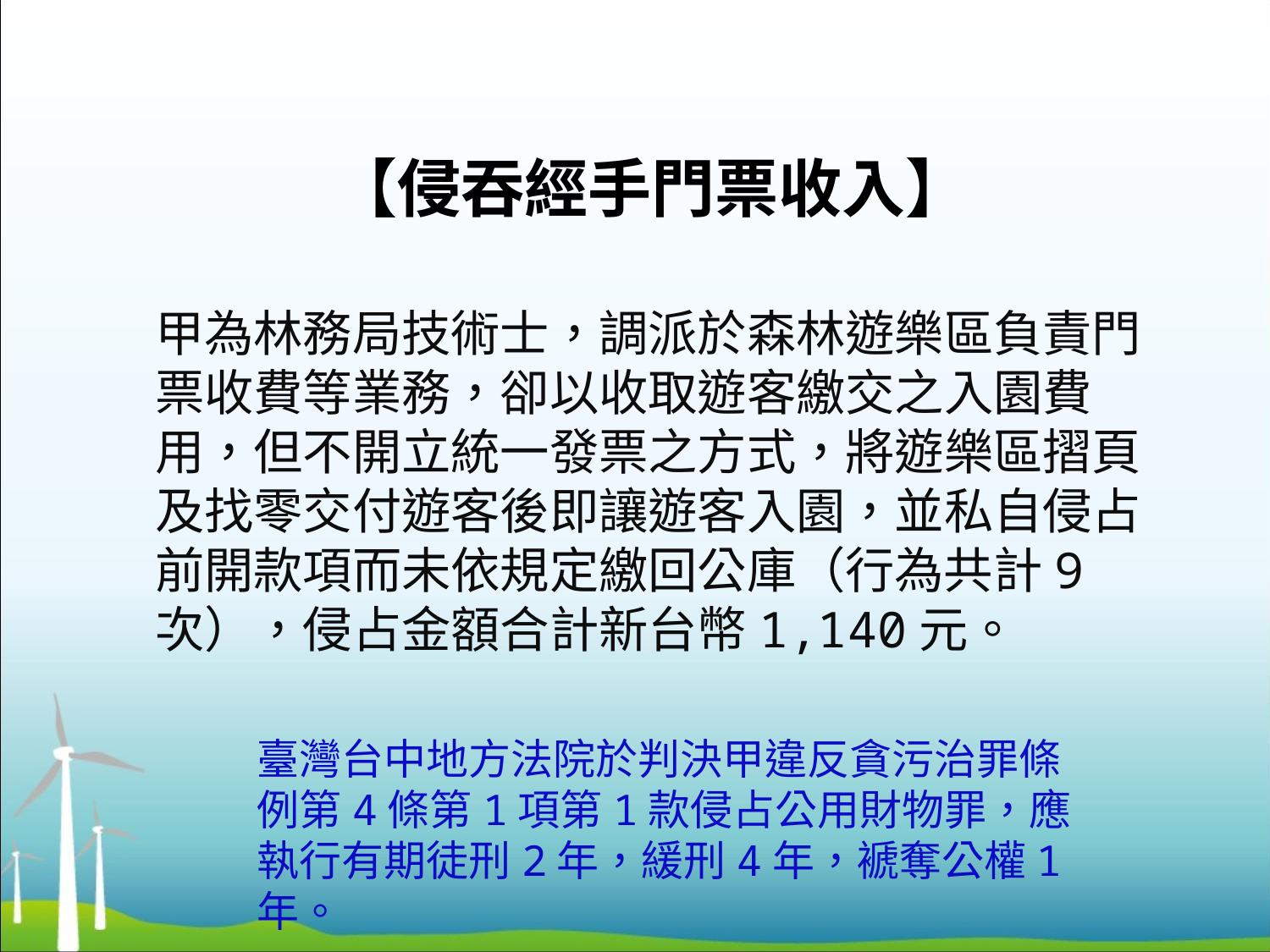

【侵吞經手門票收入】
#
甲為林務局技術士，調派於森林遊樂區負責門票收費等業務，卻以收取遊客繳交之入園費用，但不開立統一發票之方式，將遊樂區摺頁及找零交付遊客後即讓遊客入園，並私自侵占前開款項而未依規定繳回公庫（行為共計9次），侵占金額合計新台幣1,140元。
臺灣台中地方法院於判決甲違反貪污治罪條例第4條第1項第1款侵占公用財物罪，應執行有期徒刑2年，緩刑4年，褫奪公權1年。